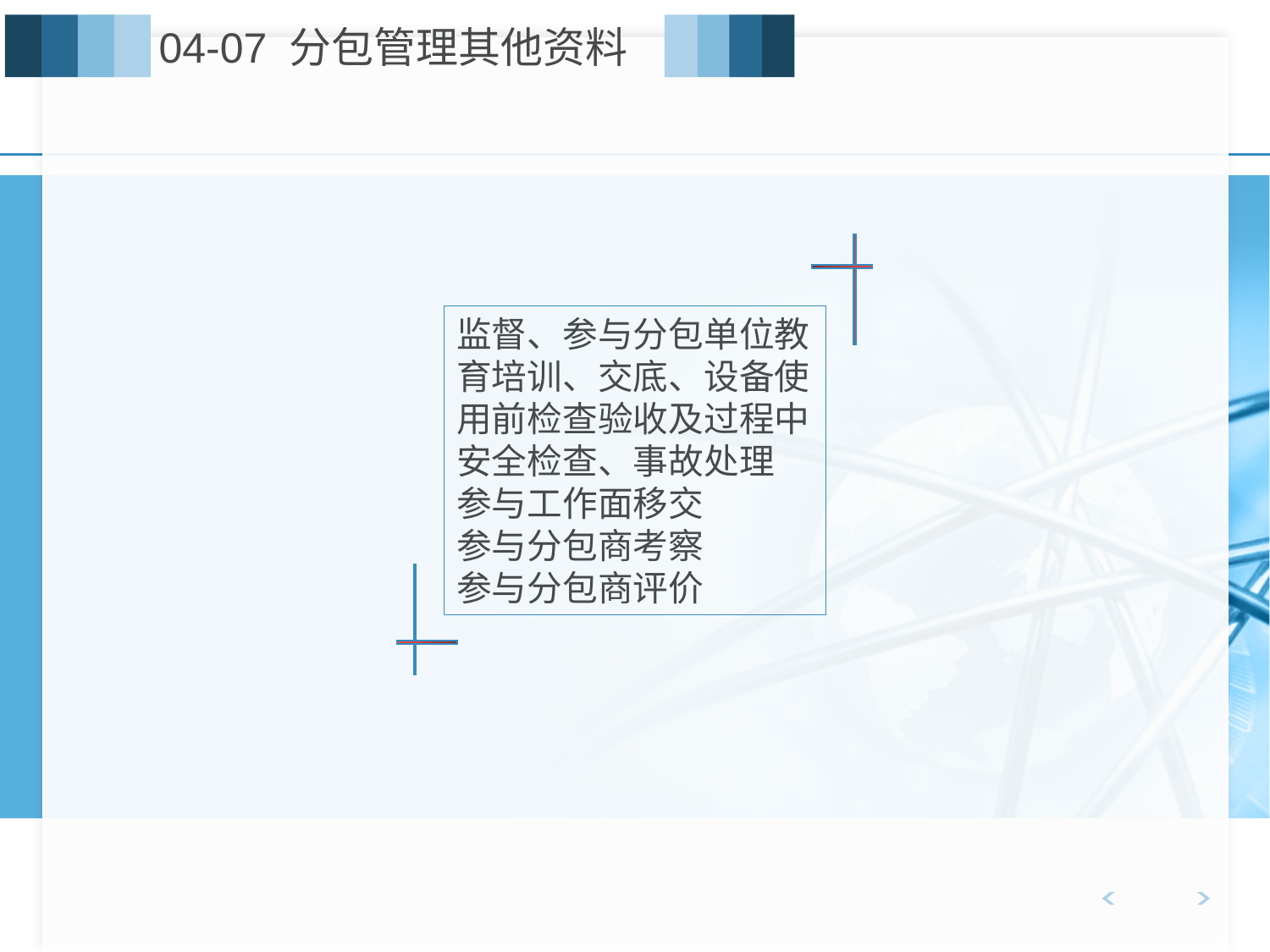

04-07 分包管理其他资料

监督、参与分包单位教育培训、交底、设备使用前检查验收及过程中安全检查、事故处理
参与工作面移交
参与分包商考察
参与分包商评价